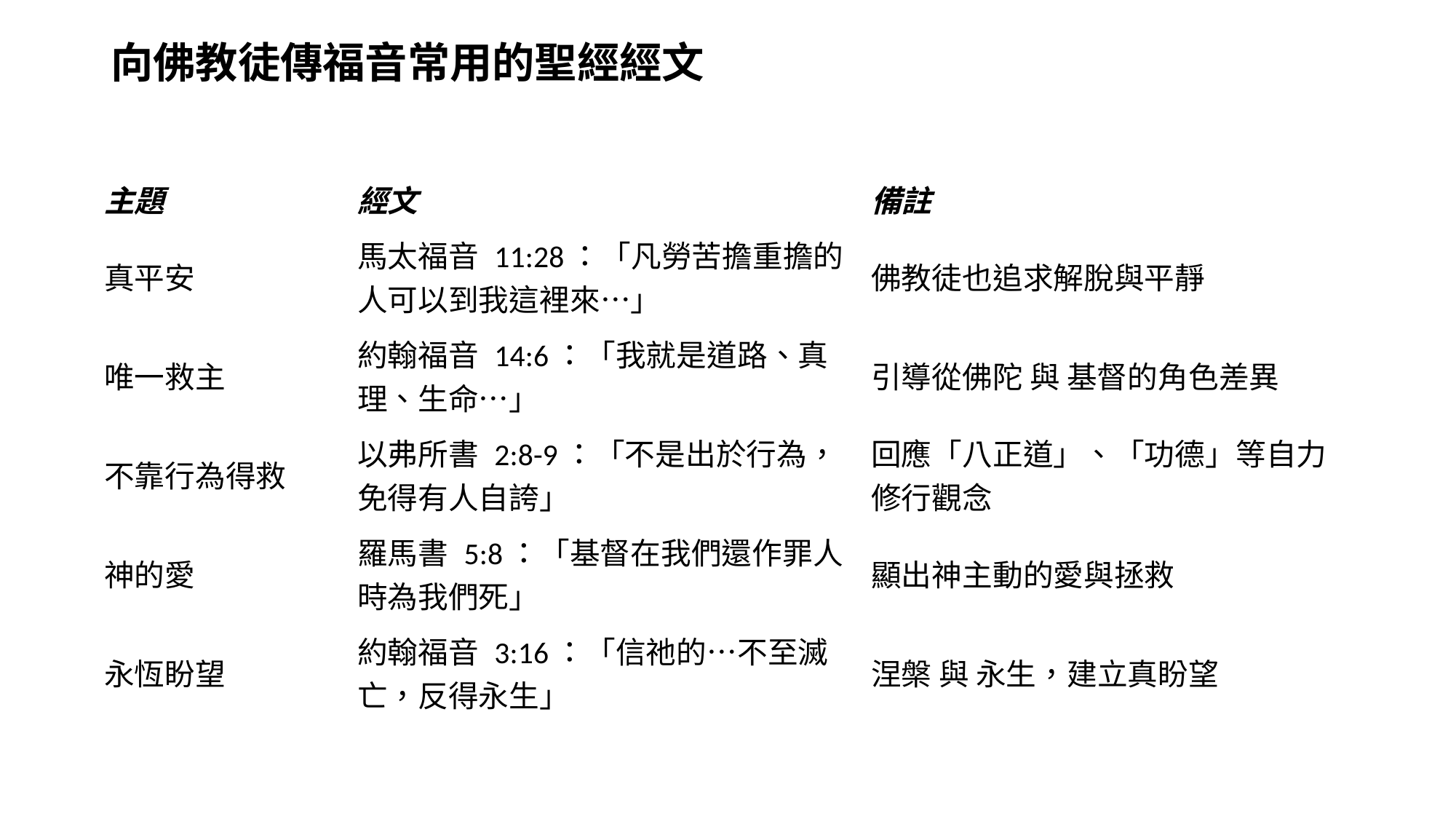

# 向佛教徒傳福音常用的聖經經文
| 主題 | 經文 | 備註 |
| --- | --- | --- |
| 真平安 | 馬太福音 11:28：「凡勞苦擔重擔的人可以到我這裡來…」 | 佛教徒也追求解脫與平靜 |
| 唯一救主 | 約翰福音 14:6：「我就是道路、真理、生命…」 | 引導從佛陀 與 基督的角色差異 |
| 不靠行為得救 | 以弗所書 2:8-9：「不是出於行為，免得有人自誇」 | 回應「八正道」、「功德」等自力修行觀念 |
| 神的愛 | 羅馬書 5:8：「基督在我們還作罪人時為我們死」 | 顯出神主動的愛與拯救 |
| 永恆盼望 | 約翰福音 3:16：「信祂的…不至滅亡，反得永生」 | 涅槃 與 永生，建立真盼望 |